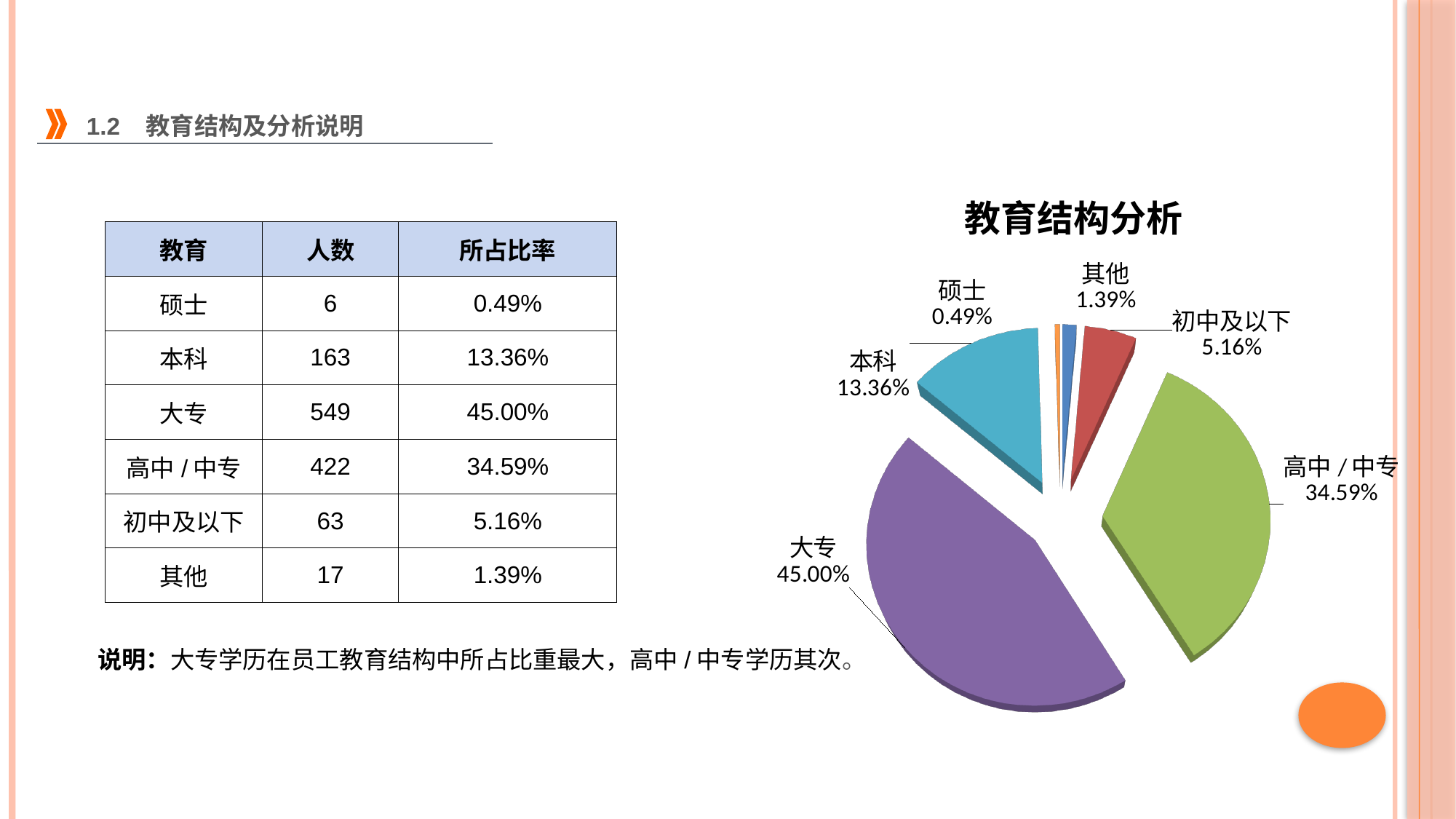

1.2   教育结构及分析说明

[unsupported chart]

| 教育 | 人数 | 所占比率 |
| --- | --- | --- |
| 硕士 | 6 | 0.49% |
| 本科 | 163 | 13.36% |
| 大专 | 549 | 45.00% |
| 高中/中专 | 422 | 34.59% |
| 初中及以下 | 63 | 5.16% |
| 其他 | 17 | 1.39% |
说明：大专学历在员工教育结构中所占比重最大，高中/中专学历其次。